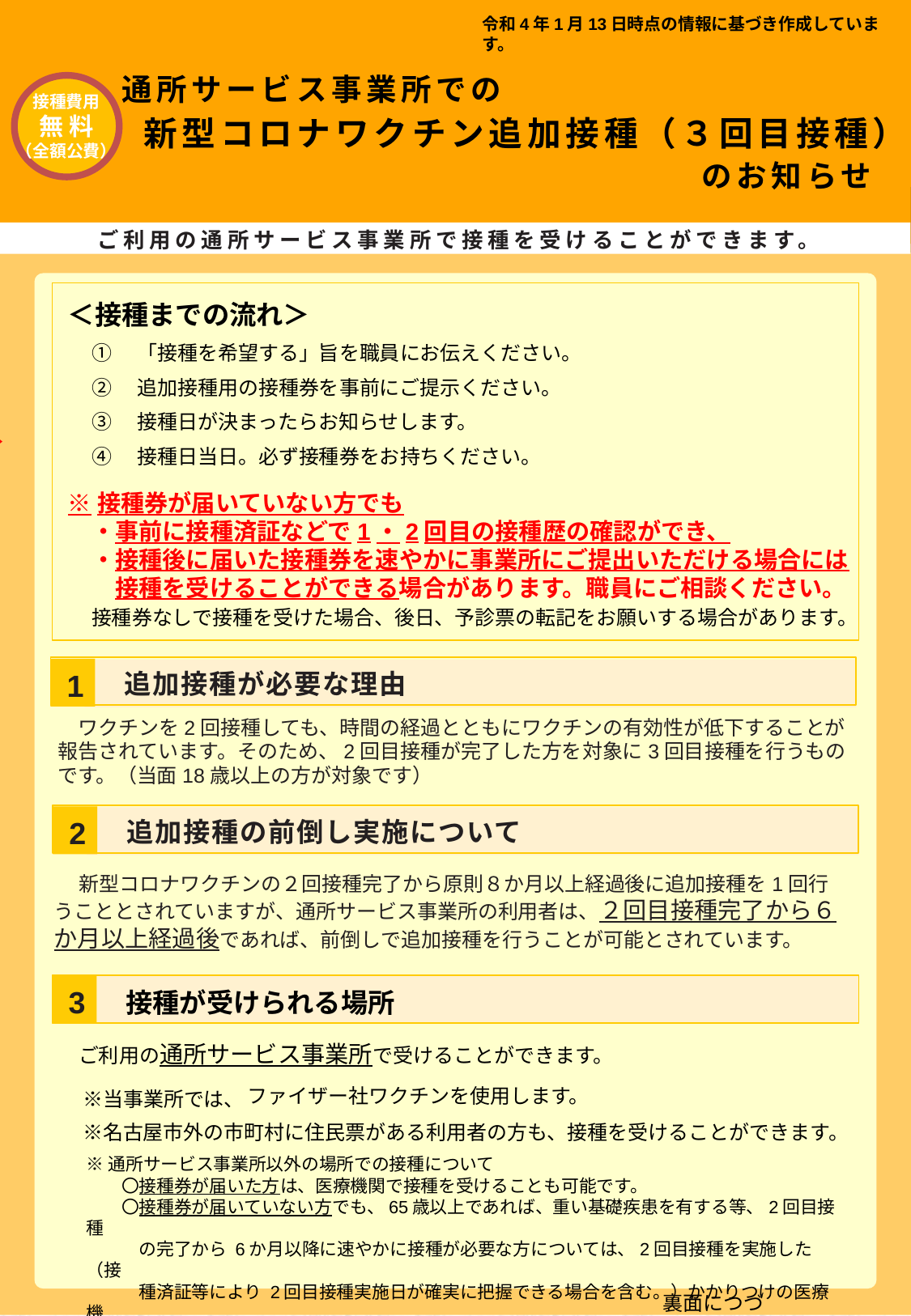

＜接種までの流れ＞
➀　「接種を希望する」旨を職員にお伝えください。
②　追加接種用の接種券を事前にご提示ください。
③　接種日が決まったらお知らせします。
④　接種日当日。必ず接種券をお持ちください。
※接種券が届いていない方でも
　・事前に接種済証などで1・2回目の接種歴の確認ができ、
　・接種後に届いた接種券を速やかに事業所にご提出いただける場合には
　　接種を受けることができる場合があります。職員にご相談ください。
　接種券なしで接種を受けた場合、後日、予診票の転記をお願いする場合があります。
編集可能です。
枠内をクリックすると修正できます。→
ファイザー社以外のワクチンを
使用する場合は修正してください。→
「ファイザー社ワクチンを使用しま
す」をクリックすると修正できます。
ファイザー社ワクチンを使用します。